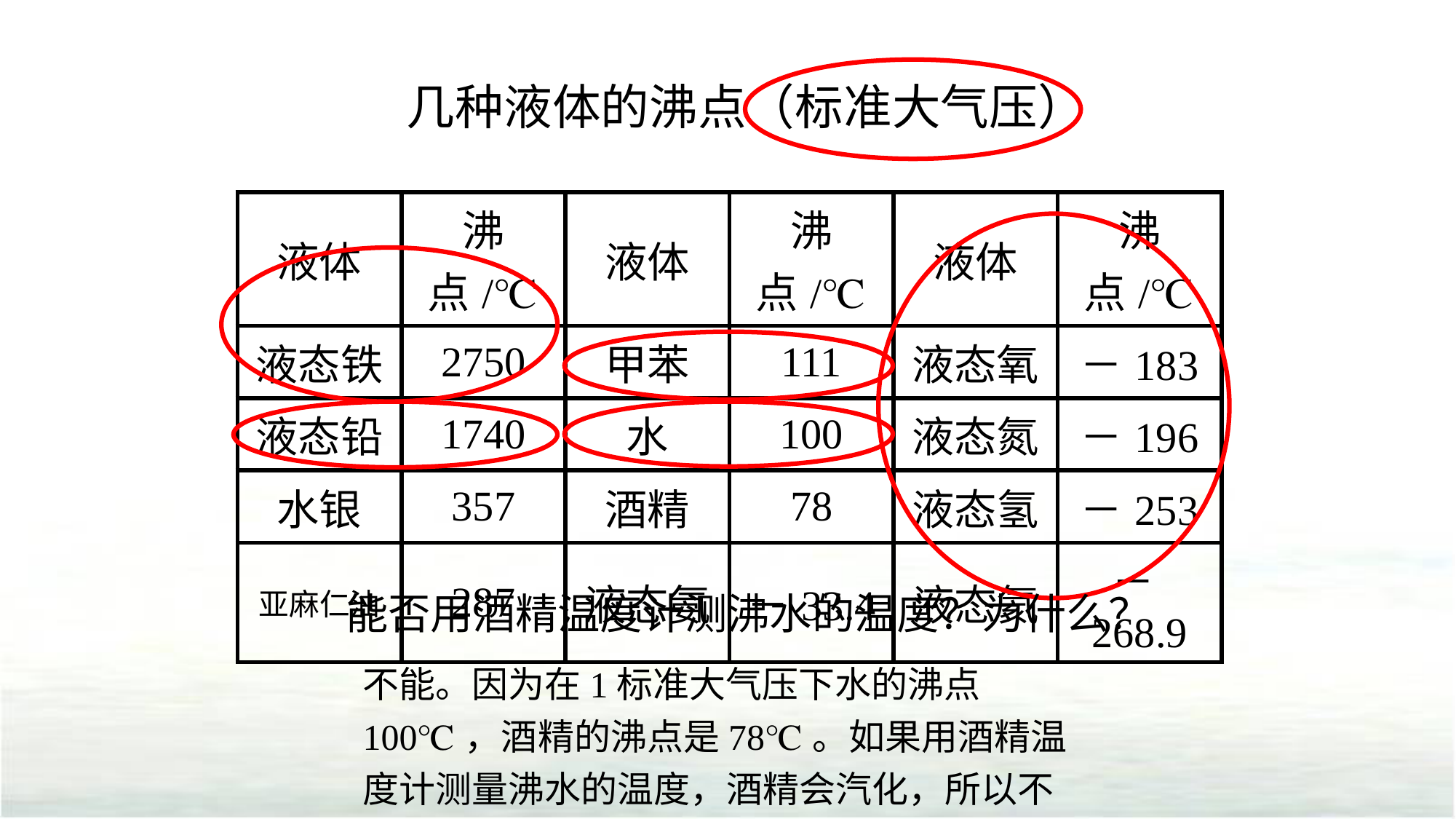

几种液体的沸点（标准大气压）
| 液体 | 沸点/℃ | 液体 | 沸点/℃ | 液体 | 沸点/℃ |
| --- | --- | --- | --- | --- | --- |
| 液态铁 | 2750 | 甲苯 | 111 | 液态氧 | －183 |
| 液态铅 | 1740 | 水 | 100 | 液态氮 | －196 |
| 水银 | 357 | 酒精 | 78 | 液态氢 | －253 |
| 亚麻仁油 | 287 | 液态氨 | －33.4 | 液态氦 | －268.9 |

能否用酒精温度计测沸水的温度？为什么？
不能。因为在1标准大气压下水的沸点100℃，酒精的沸点是78℃。如果用酒精温度计测量沸水的温度，酒精会汽化，所以不能。